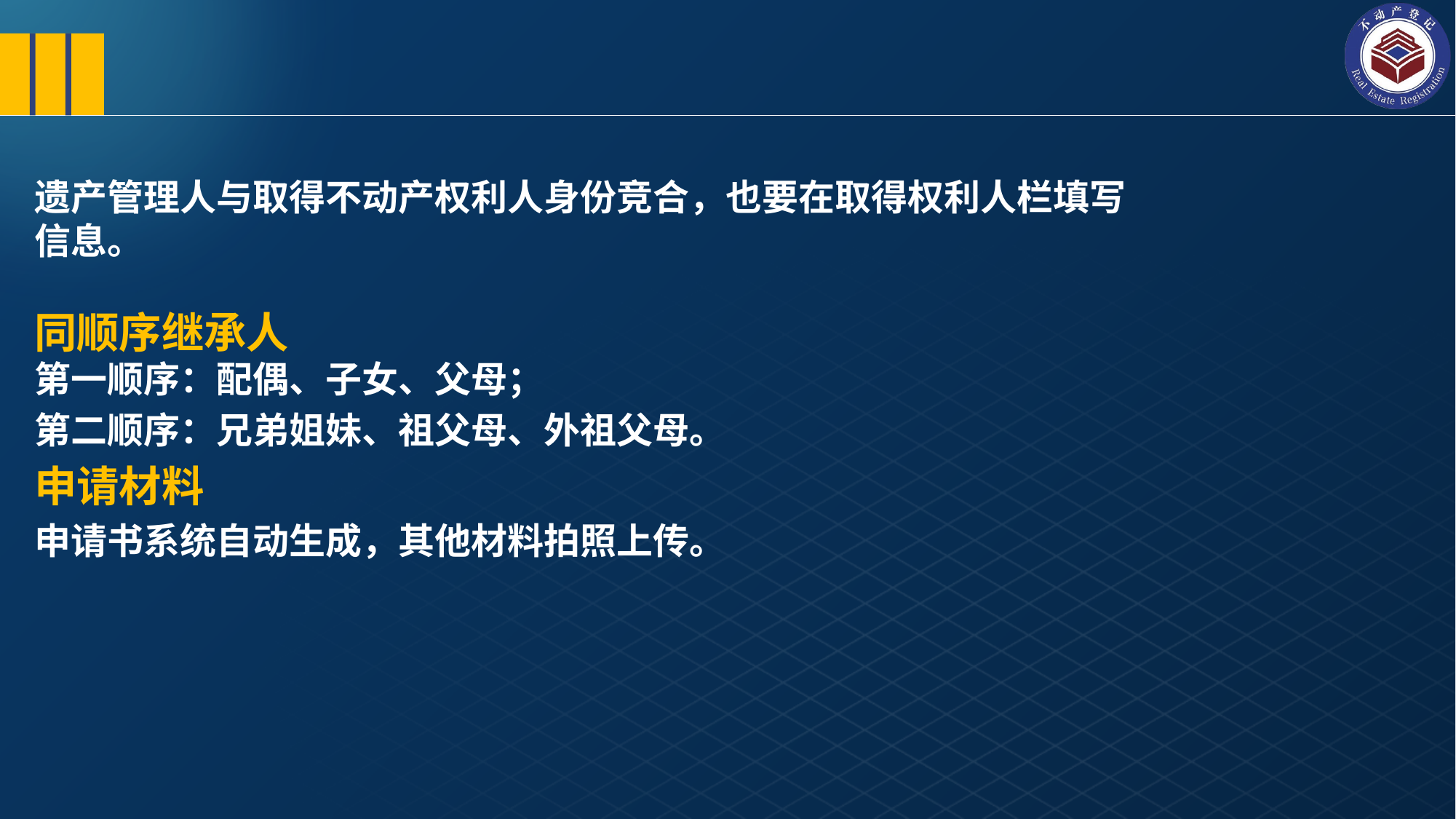

遗产管理人与取得不动产权利人身份竞合，也要在取得权利人栏填写信息。

同顺序继承人
第一顺序：配偶、子女、父母；
第二顺序：兄弟姐妹、祖父母、外祖父母。
申请材料
申请书系统自动生成，其他材料拍照上传。